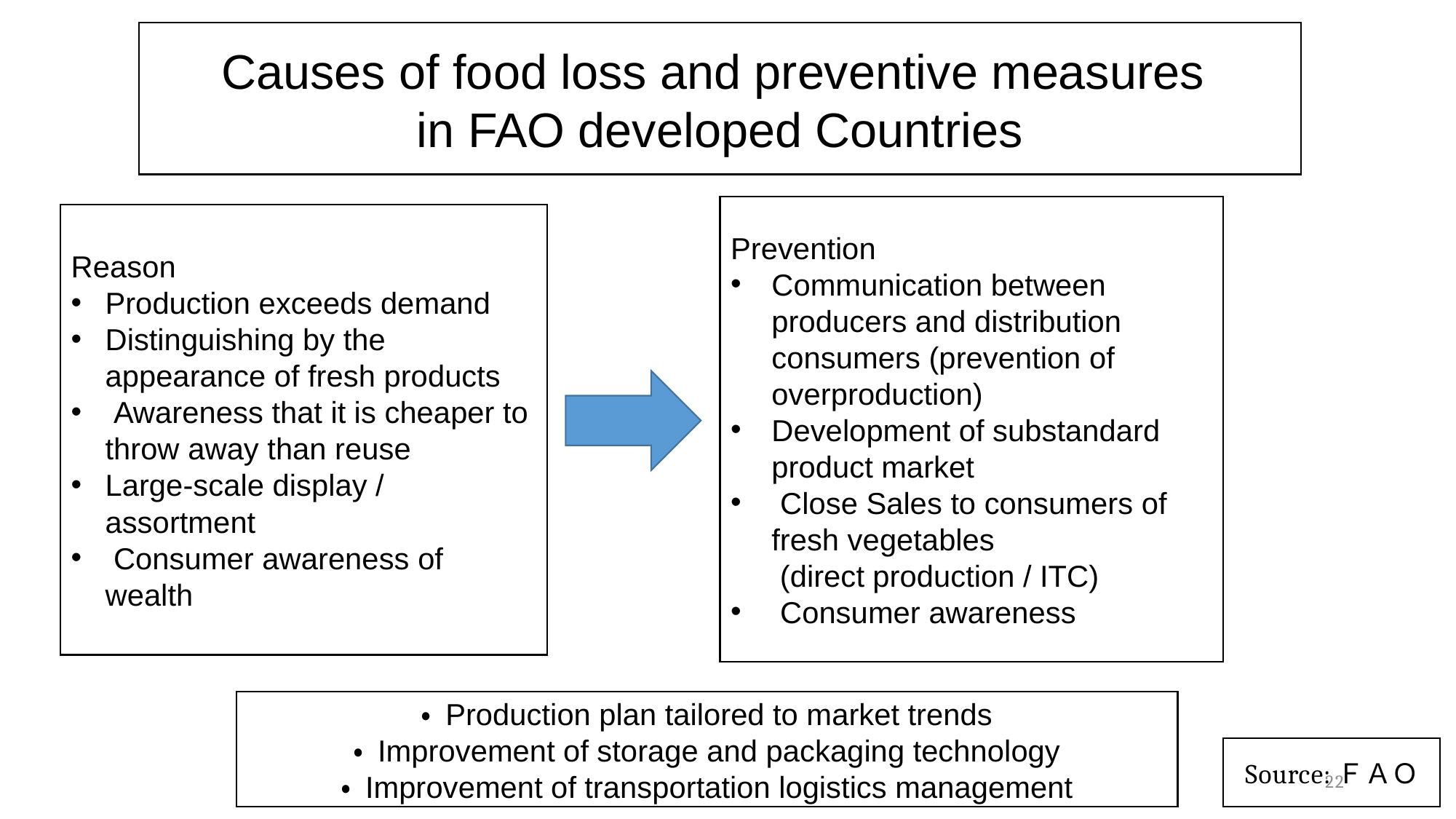

Causes of food loss and preventive measures
in FAO developed Countries
Prevention
Communication between producers and distribution consumers (prevention of overproduction)
Development of substandard product market
 Close Sales to consumers of fresh vegetables
 (direct production / ITC)
 Consumer awareness
Reason
Production exceeds demand
Distinguishing by the appearance of fresh products
 Awareness that it is cheaper to throw away than reuse
Large-scale display / assortment
 Consumer awareness of wealth

・ Production plan tailored to market trends
・ Improvement of storage and packaging technology
・ Improvement of transportation logistics management
Source:ＦＡＯ
22